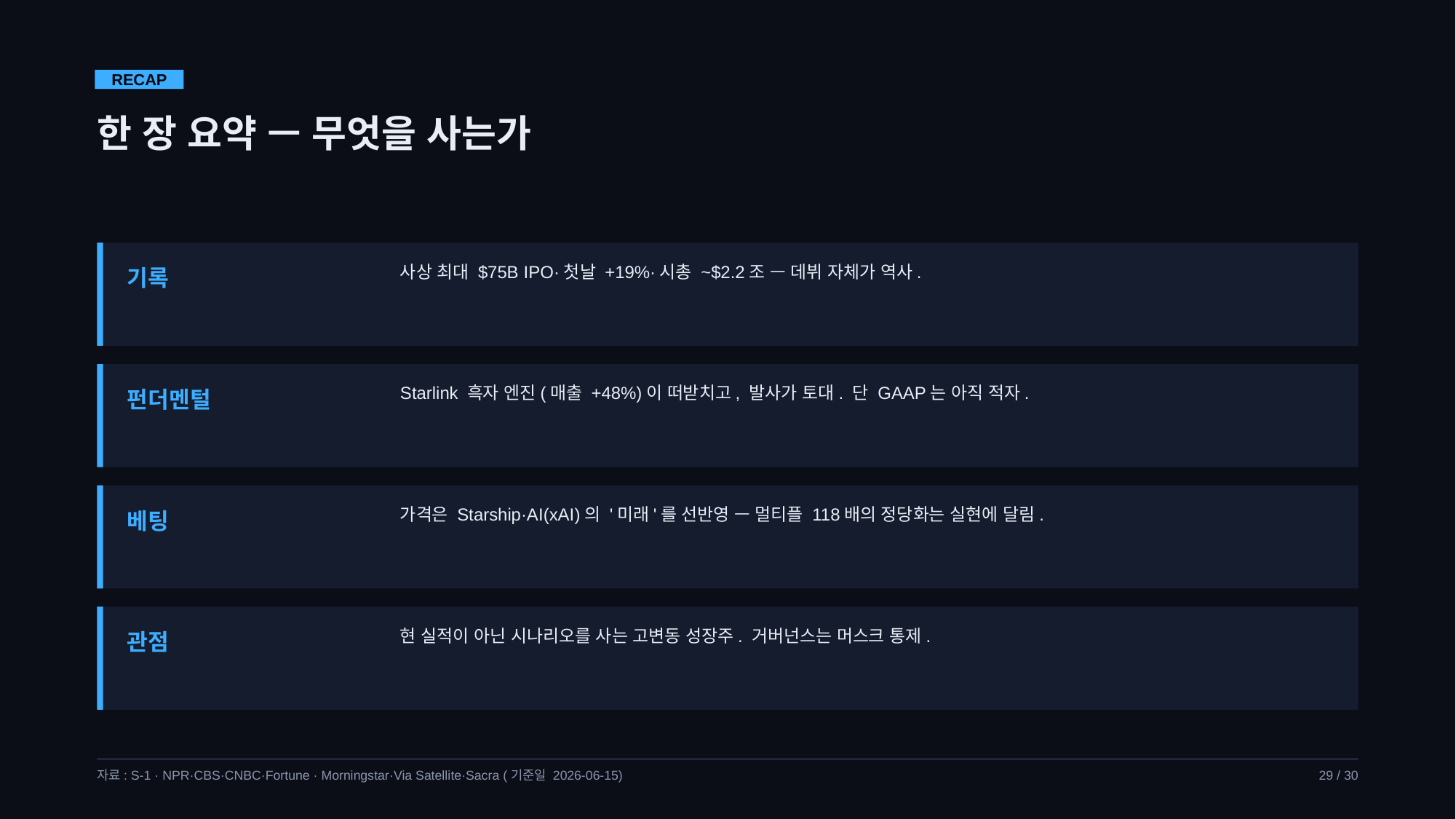

RECAP
한 장 요약 — 무엇을 사는가

사상 최대 $75B IPO·첫날 +19%·시총 ~$2.2조 — 데뷔 자체가 역사.
기록

Starlink 흑자 엔진(매출 +48%)이 떠받치고, 발사가 토대. 단 GAAP는 아직 적자.
펀더멘털

가격은 Starship·AI(xAI)의 '미래'를 선반영 — 멀티플 118배의 정당화는 실현에 달림.
베팅

현 실적이 아닌 시나리오를 사는 고변동 성장주. 거버넌스는 머스크 통제.
관점

자료: S-1 · NPR·CBS·CNBC·Fortune · Morningstar·Via Satellite·Sacra (기준일 2026-06-15)
29 / 30